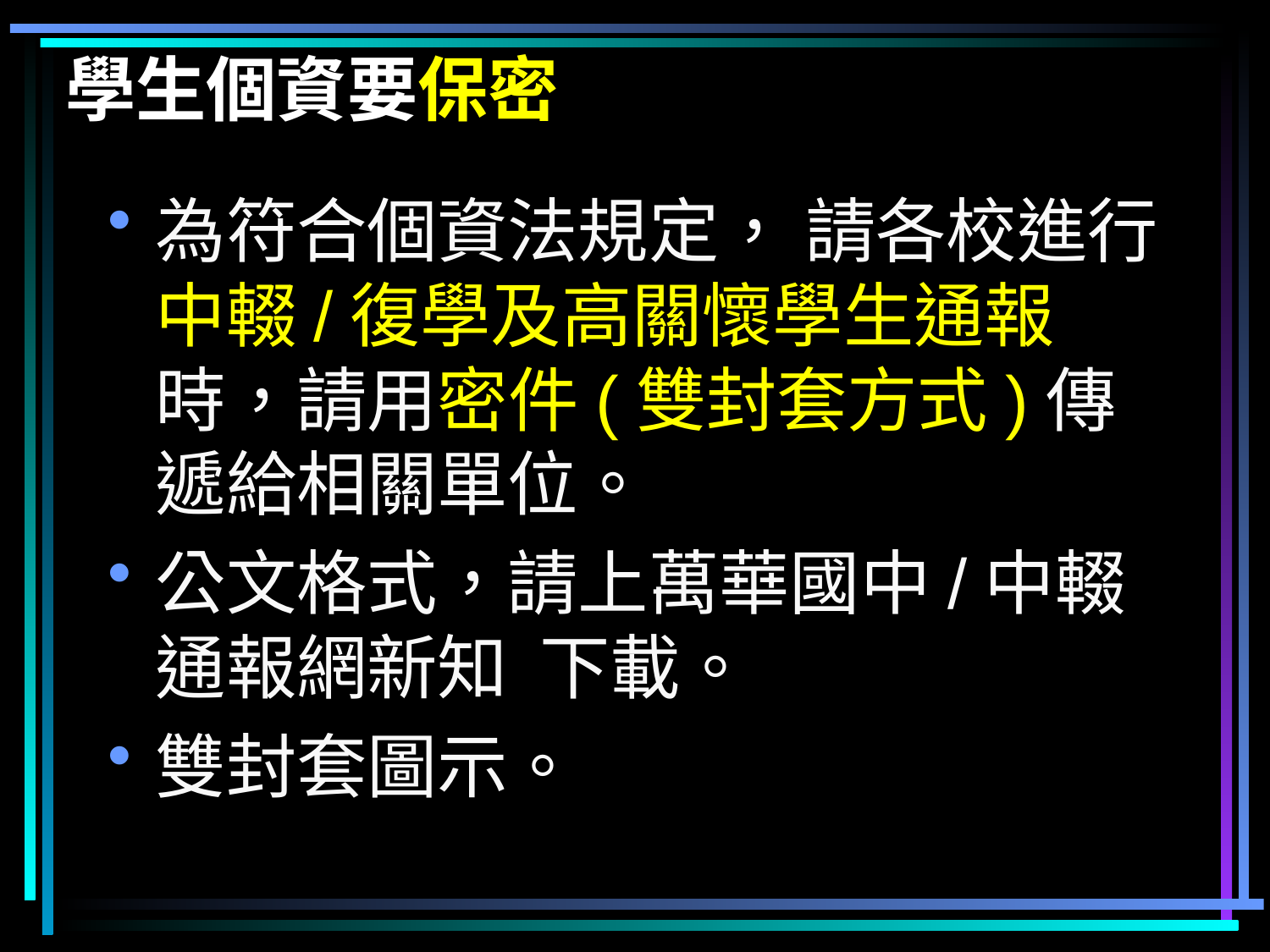

# 學生個資要保密
為符合個資法規定， 請各校進行中輟/復學及高關懷學生通報時，請用密件(雙封套方式)傳遞給相關單位。
公文格式，請上萬華國中/中輟通報網新知  下載。
雙封套圖示。